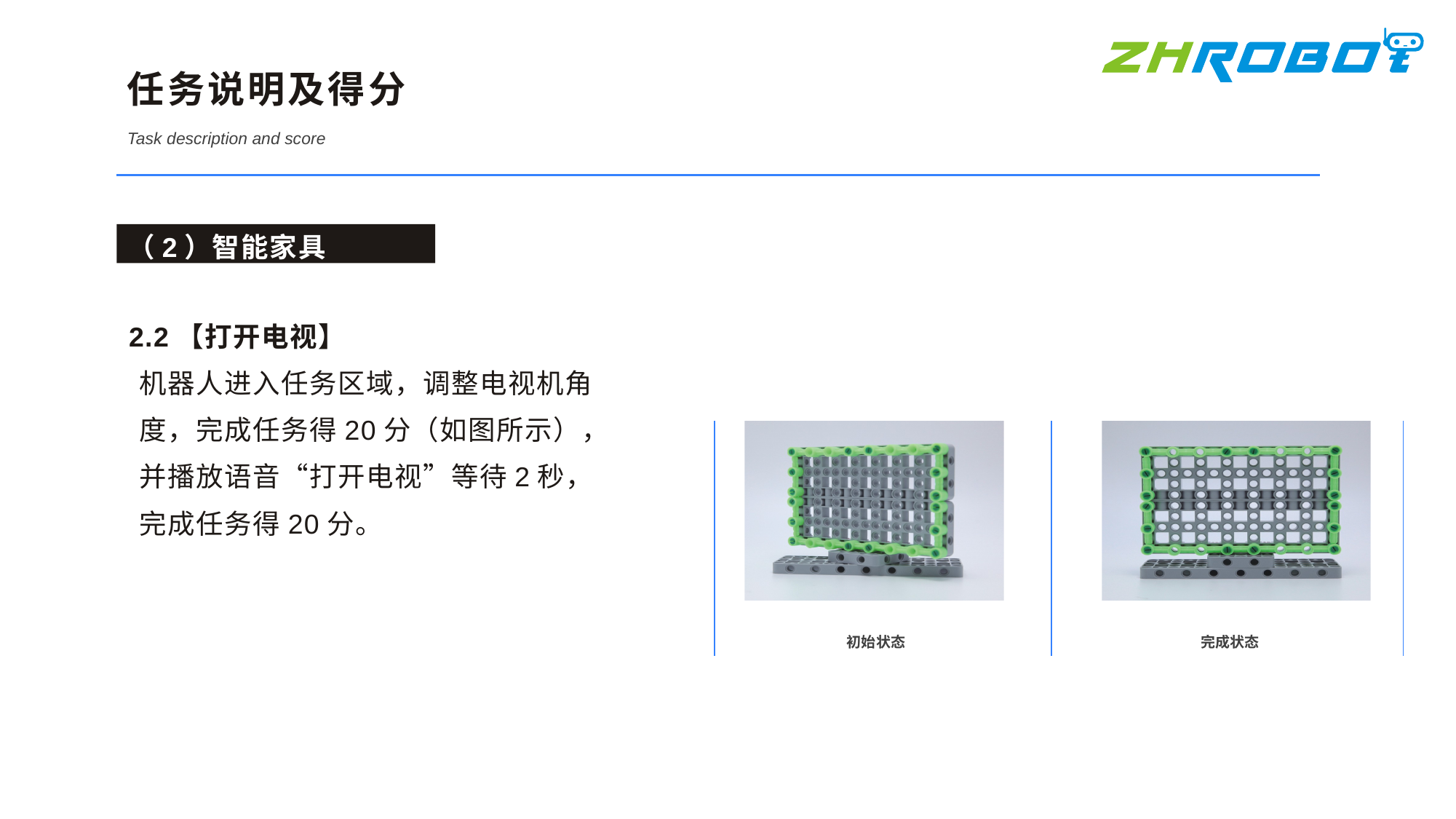

任务说明及得分
Task description and score

（2）智能家具
2.2【打开电视】
机器人进入任务区域，调整电视机角度，完成任务得20分（如图所示），并播放语音“打开电视”等待2秒，完成任务得20分。

初始状态
完成状态